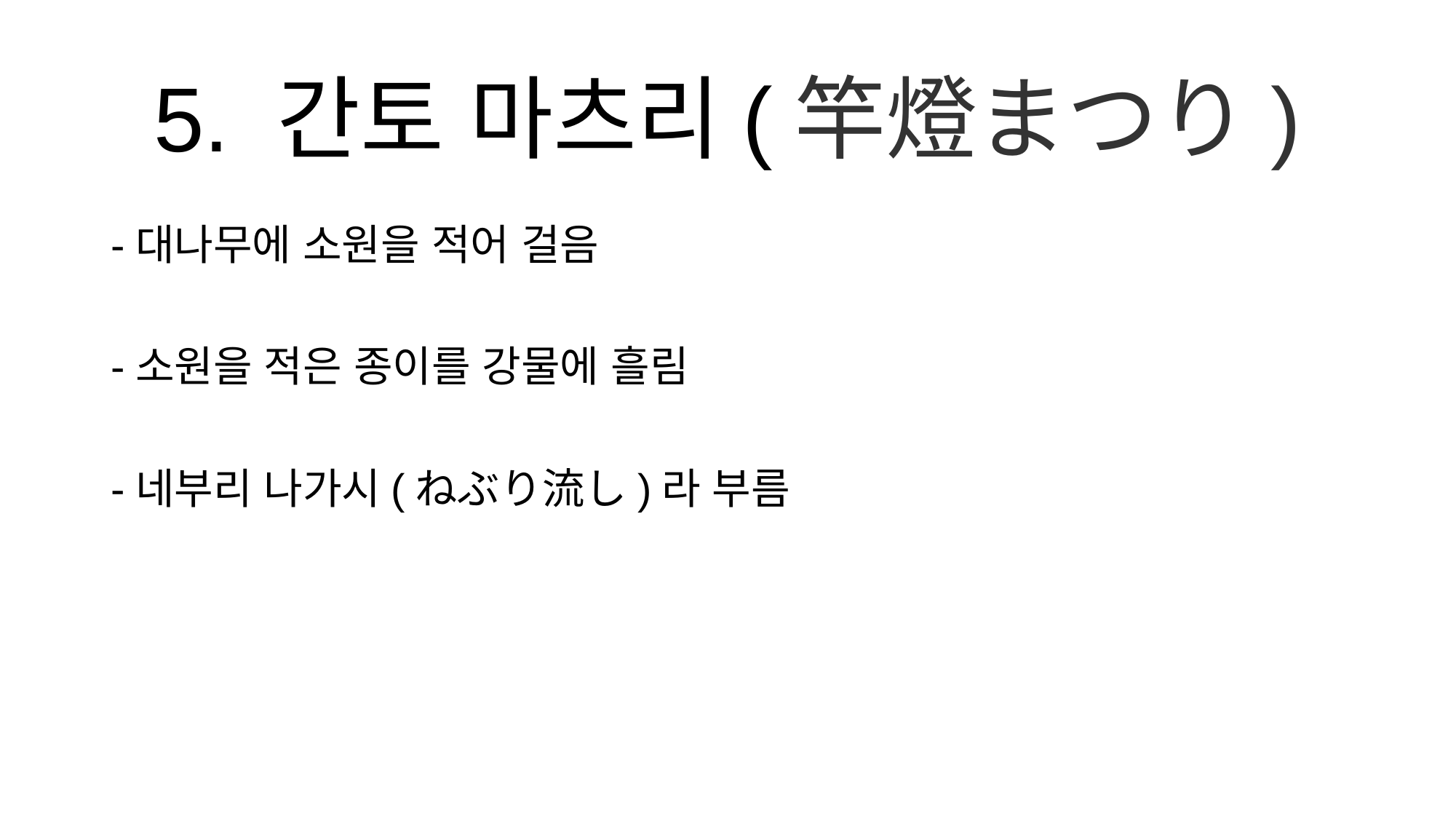

# 5. 간토 마츠리(竿燈まつり)
-대나무에 소원을 적어 걸음

-소원을 적은 종이를 강물에 흘림

-네부리 나가시(ねぶり流し)라 부름